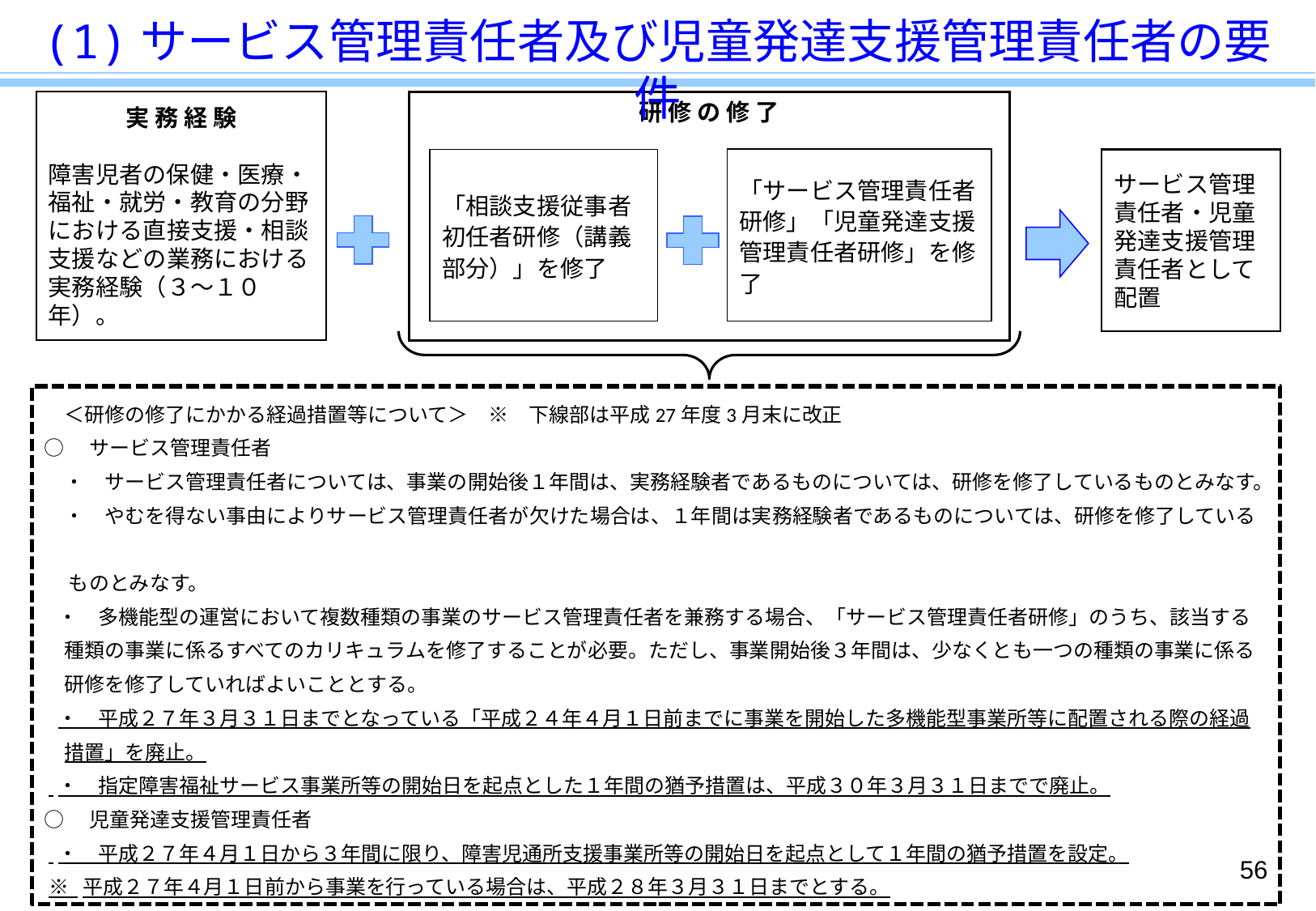

(1)サービス管理責任者及び児童発達支援管理責任者の要件

実 務 経 験

障害児者の保健・医療・福祉・就労・教育の分野における直接支援・相談支援などの業務における実務経験（３～１０年）。
研 修 の 修 了
「サービス管理責任者研修」「児童発達支援管理責任者研修」を修了
「相談支援従事者初任者研修（講義部分）」を修了
サービス管理責任者・児童発達支援管理責任者として配置

　＜研修の修了にかかる経過措置等について＞　※　下線部は平成27年度3月末に改正
○　サービス管理責任者
　・　サービス管理責任者については、事業の開始後１年間は、実務経験者であるものについては、研修を修了しているものとみなす。
　・　やむを得ない事由によりサービス管理責任者が欠けた場合は、１年間は実務経験者であるものについては、研修を修了している
　 ものとみなす。
  ・　多機能型の運営において複数種類の事業のサービス管理責任者を兼務する場合、「サービス管理責任者研修」のうち、該当する
　種類の事業に係るすべてのカリキュラムを修了することが必要。ただし、事業開始後３年間は、少なくとも一つの種類の事業に係る
　研修を修了していればよいこととする。
  ・　平成２７年３月３１日までとなっている「平成２４年４月１日前までに事業を開始した多機能型事業所等に配置される際の経過
　措置」を廃止。
  ・　指定障害福祉サービス事業所等の開始日を起点とした１年間の猶予措置は、平成３０年３月３１日までで廃止。
○　児童発達支援管理責任者
  ・　平成２７年４月１日から３年間に限り、障害児通所支援事業所等の開始日を起点として１年間の猶予措置を設定。
 ※  平成２７年４月１日前から事業を行っている場合は、平成２８年３月３１日までとする。
  ・　やむを得ない事由により児童発達支援管理責任者が欠けた場合は、発生日から起算して１年間の猶予措置を設定。
56